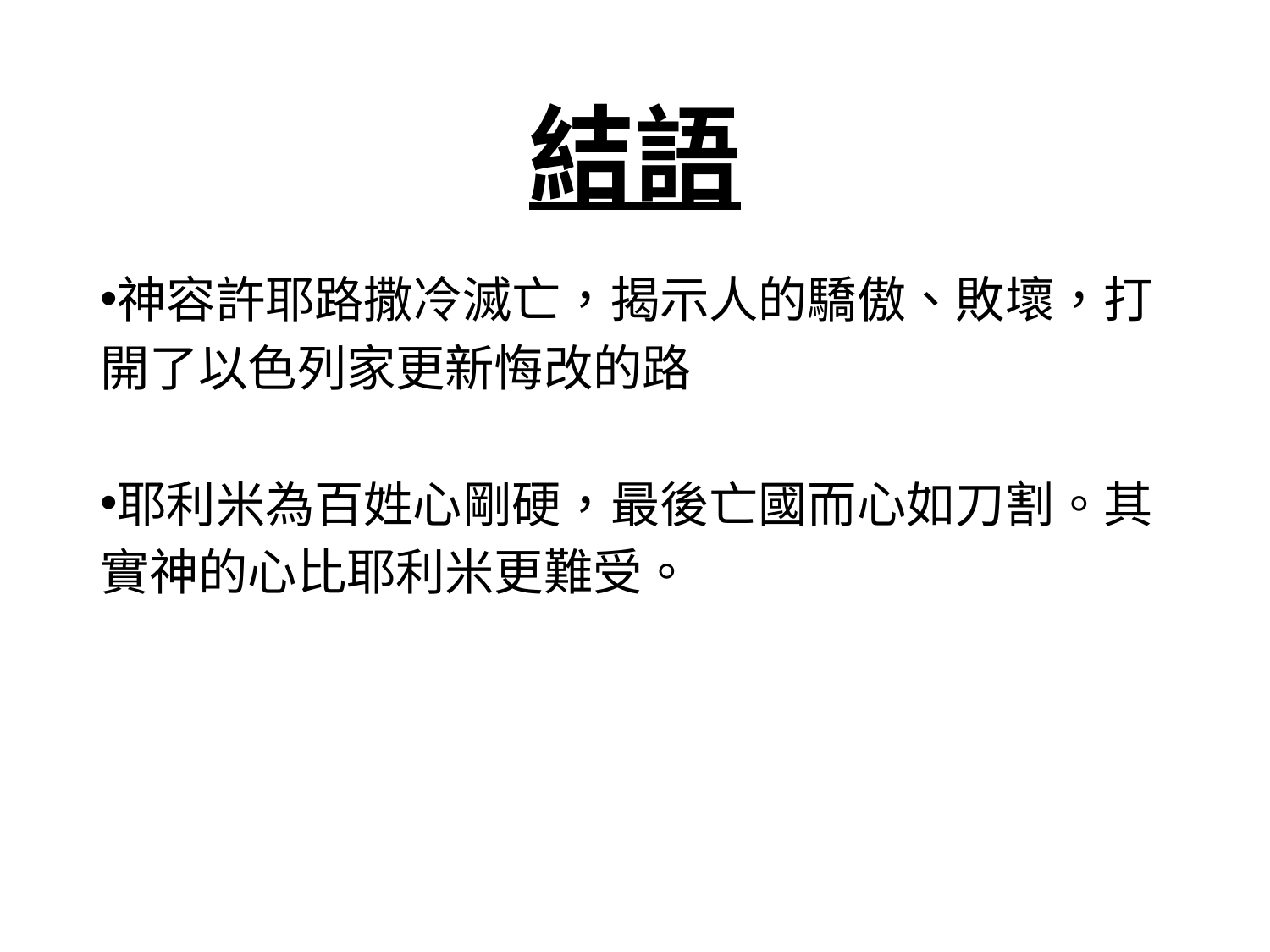

# 結語
神容許耶路撒冷滅亡，揭示人的驕傲、敗壞，打開了以色列家更新悔改的路

耶利米為百姓心剛硬，最後亡國而心如刀割。其實神的心比耶利米更難受。